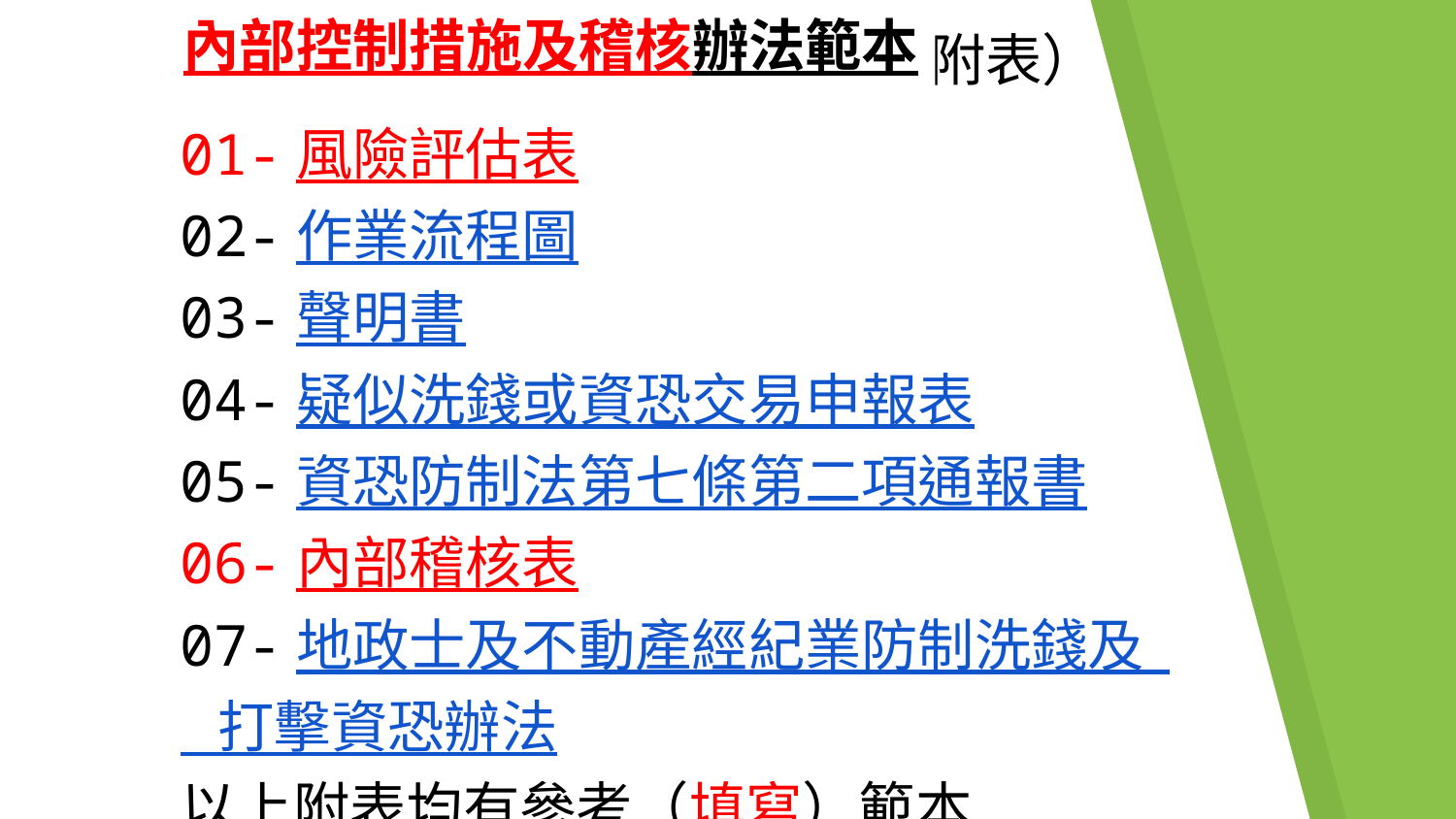

內部控制措施及稽核辦法範本
                            （含01至07等附表）

01-風險評估表
02-作業流程圖
03-聲明書
04-疑似洗錢或資恐交易申報表
05-資恐防制法第七條第二項通報書
06-內部稽核表
07-地政士及不動產經紀業防制洗錢及
   打擊資恐辦法
以上附表均有參考（填寫）範本
※製作內部控制措施及稽核制度，並備置以因應主管機關查核。